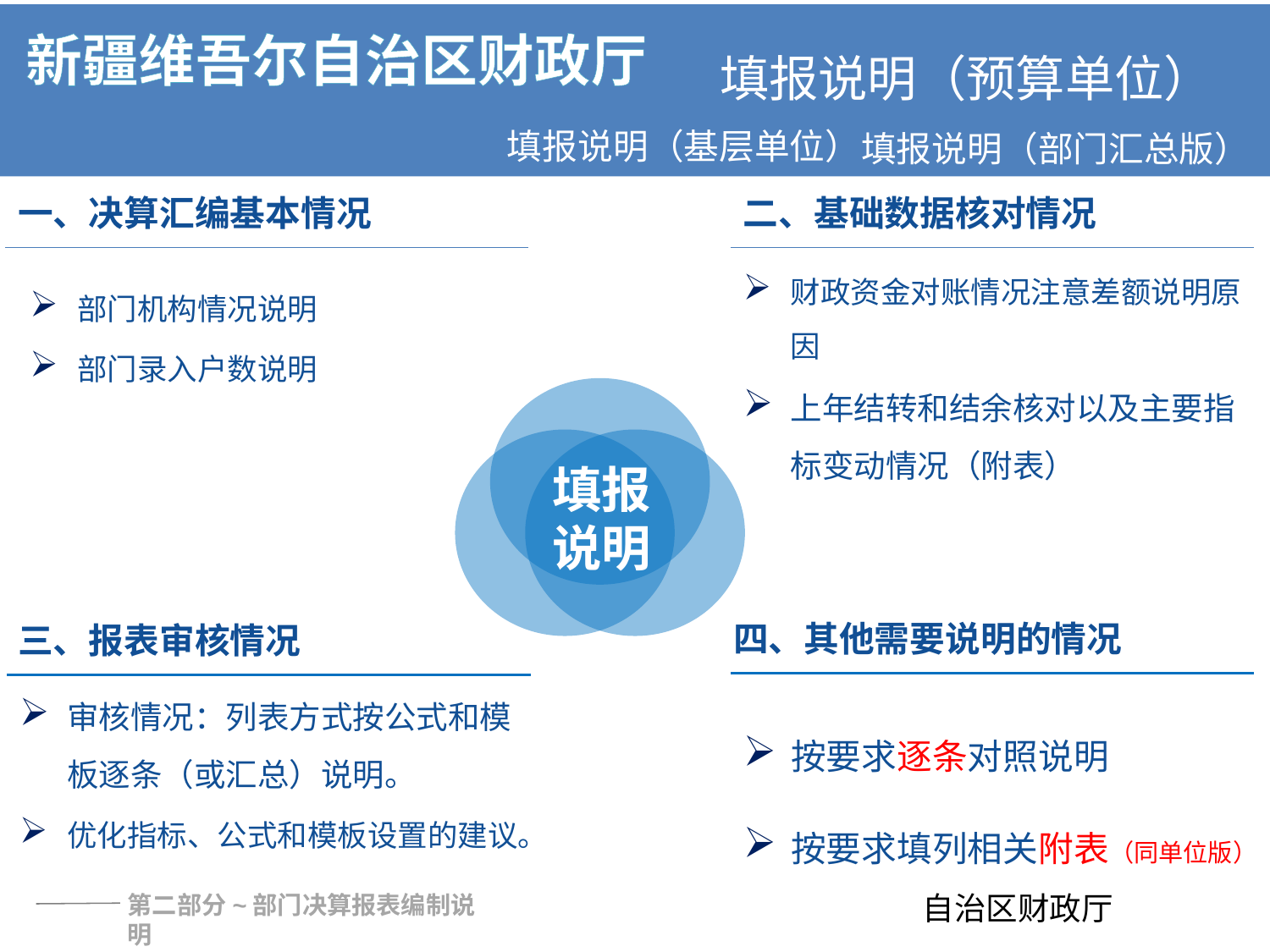

填报说明（部门汇总版）
一、决算汇编基本情况
二、基础数据核对情况
财政资金对账情况注意差额说明原因
上年结转和结余核对以及主要指标变动情况（附表）
部门机构情况说明
部门录入户数说明

填报说明
四、其他需要说明的情况
三、报表审核情况

按要求逐条对照说明
按要求填列相关附表（同单位版）
审核情况：列表方式按公式和模板逐条（或汇总）说明。
优化指标、公式和模板设置的建议。
112